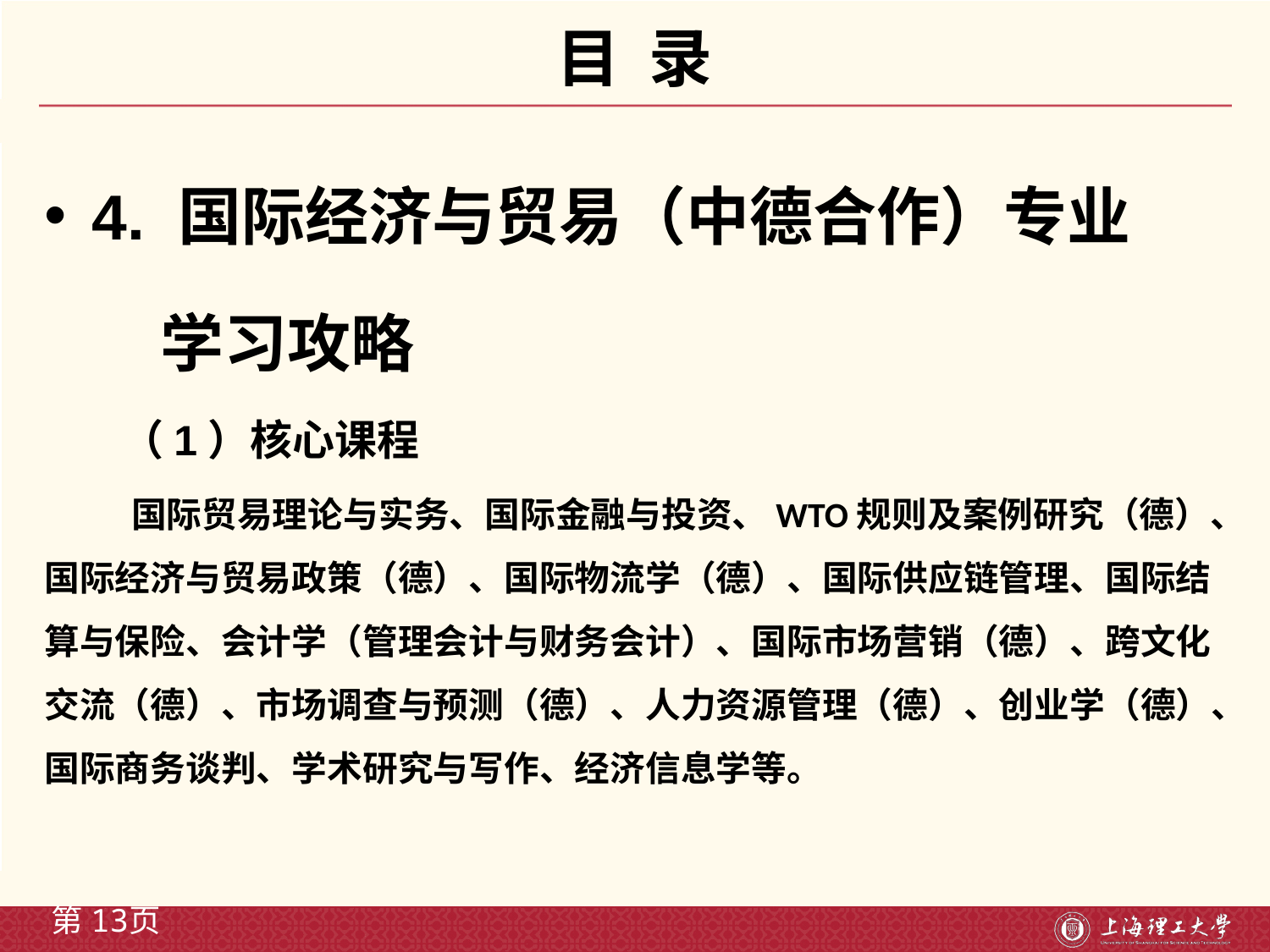

# 目  录
4. 国际经济与贸易（中德合作）专业
       学习攻略
       （1）核心课程
          国际贸易理论与实务、国际金融与投资、WTO规则及案例研究（德）、国际经济与贸易政策（德）、国际物流学（德）、国际供应链管理、国际结算与保险、会计学（管理会计与财务会计）、国际市场营销（德）、跨文化交流（德）、市场调查与预测（德）、人力资源管理（德）、创业学（德）、国际商务谈判、学术研究与写作、经济信息学等。
第13页